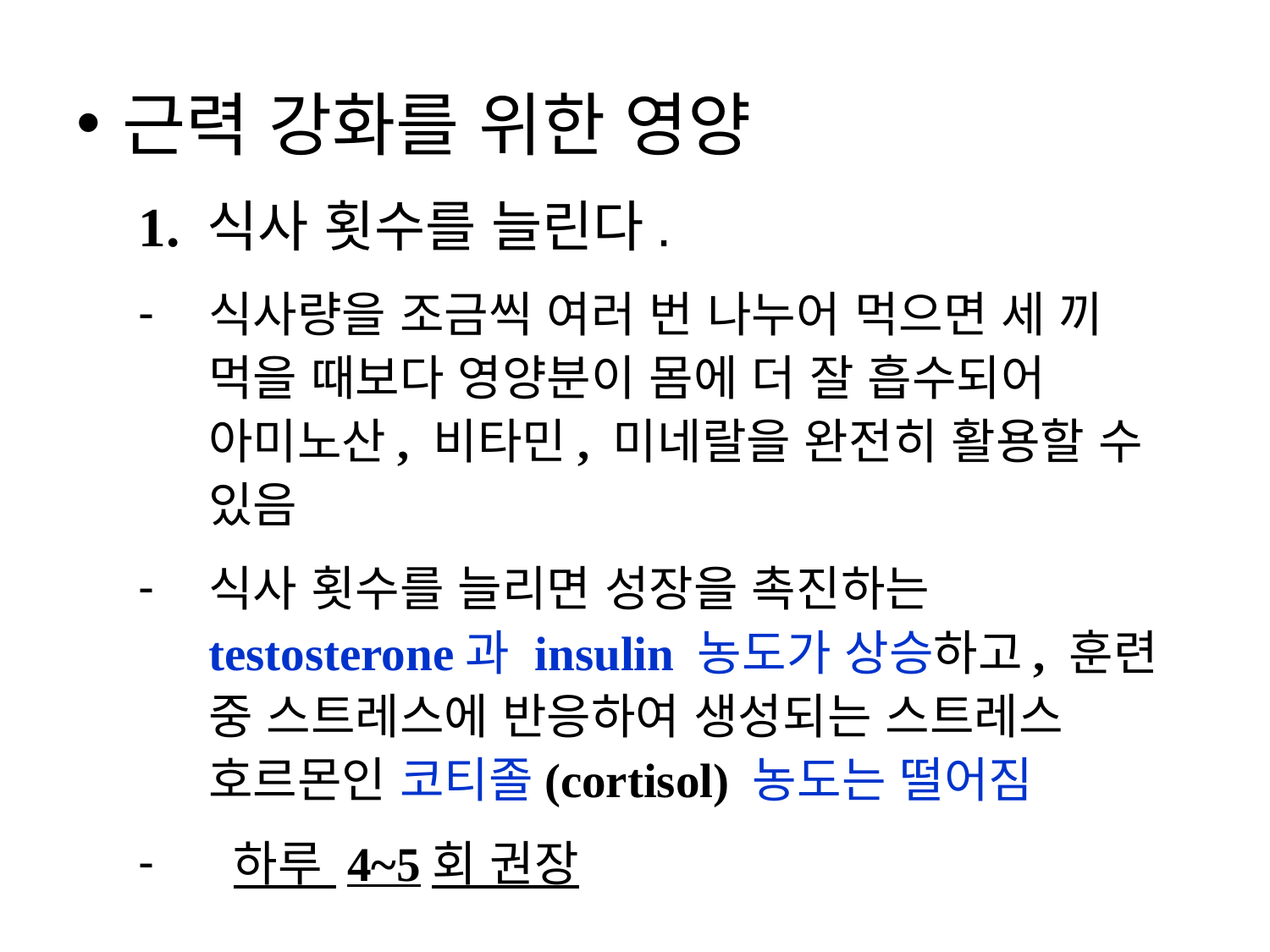

근력 강화를 위한 영양
1. 식사 횟수를 늘린다.
식사량을 조금씩 여러 번 나누어 먹으면 세 끼 먹을 때보다 영양분이 몸에 더 잘 흡수되어 아미노산, 비타민, 미네랄을 완전히 활용할 수 있음
식사 횟수를 늘리면 성장을 촉진하는 testosterone과 insulin 농도가 상승하고, 훈련 중 스트레스에 반응하여 생성되는 스트레스 호르몬인 코티졸(cortisol) 농도는 떨어짐
 하루 4~5회 권장